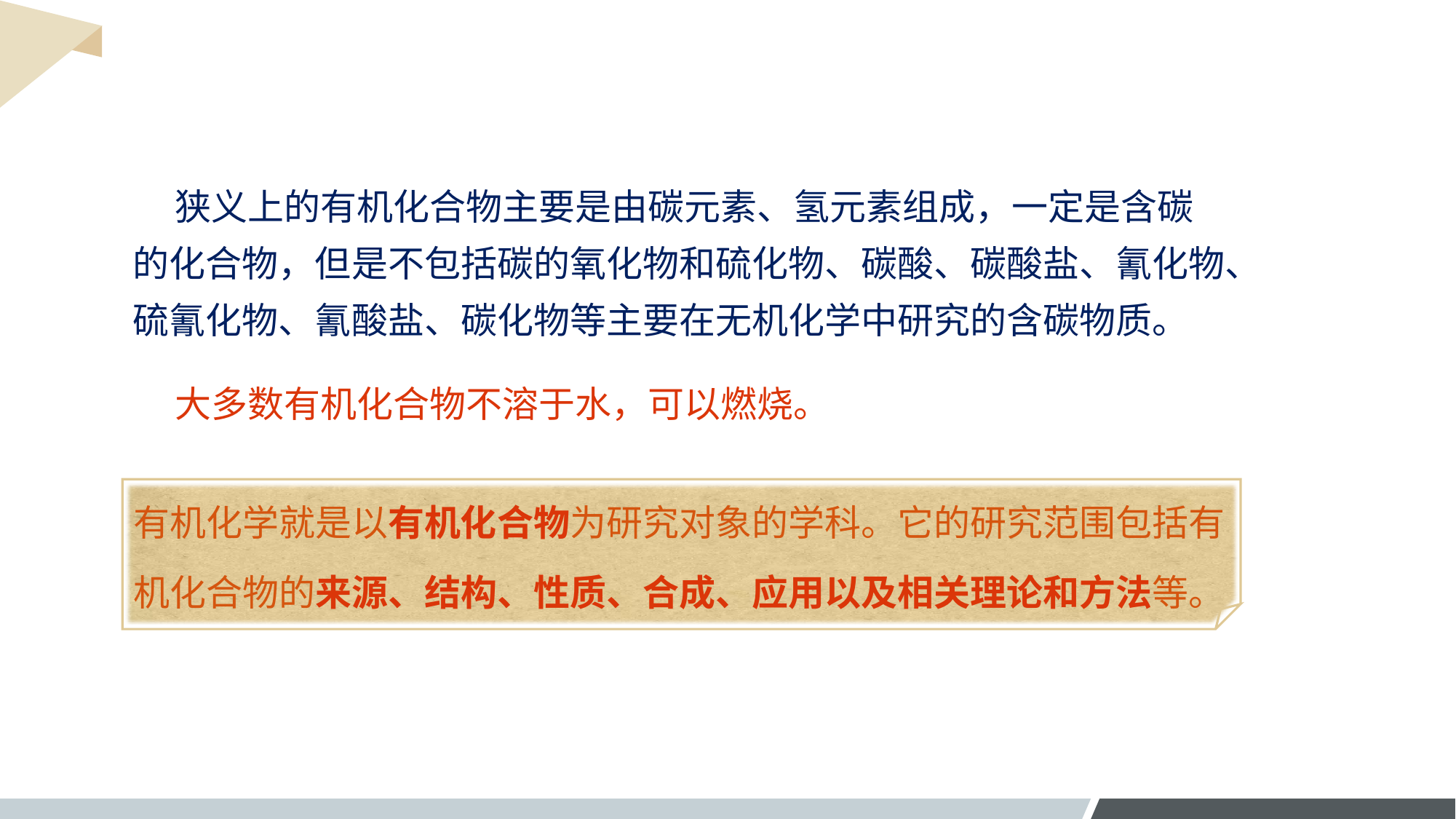

狭义上的有机化合物主要是由碳元素、氢元素组成，一定是含碳的化合物，但是不包括碳的氧化物和硫化物、碳酸、碳酸盐、氰化物、硫氰化物、氰酸盐、碳化物等主要在无机化学中研究的含碳物质。
    大多数有机化合物不溶于水，可以燃烧。
有机化学就是以有机化合物为研究对象的学科。它的研究范围包括有机化合物的来源、结构、性质、合成、应用以及相关理论和方法等。